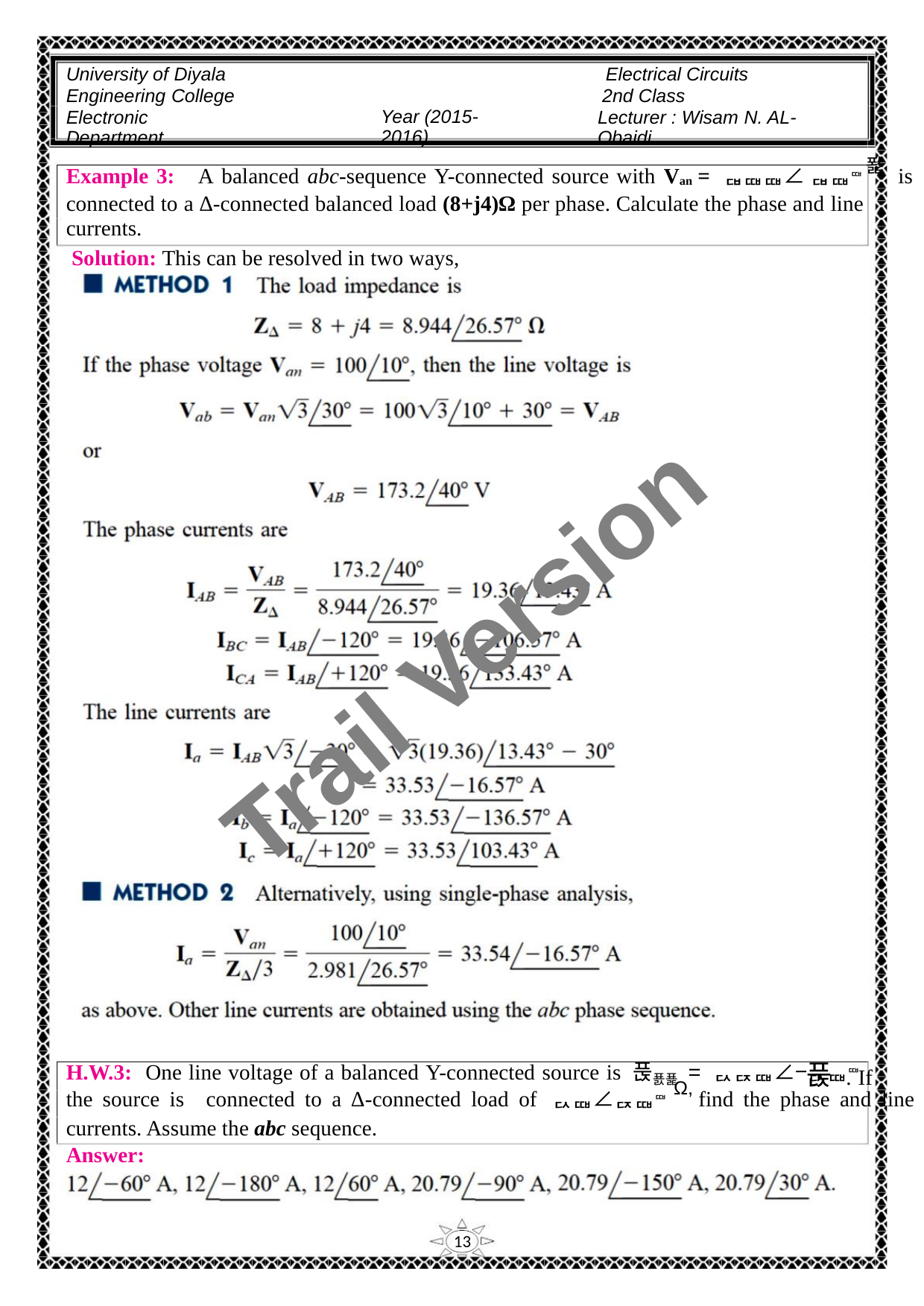

University of Diyala
Engineering College
Electronic Department
Electrical Circuits
2nd Class
Lecturer : Wisam N. AL-Obaidi
Year (2015-2016)
Example 3: A balanced abc-sequence Y-connected source with Van = ퟏퟎퟎ∠ ퟏퟎퟎ 퐕 is
connected to a ∆-connected balanced load (8+j4)Ω per phase. Calculate the phase and line
currents.
Solution: This can be resolved in two ways,
Trail Version
Trail Version
Trail Version
Trail Version
Trail Version
Trail Version
Trail Version
Trail Version
Trail Version
Trail Version
Trail Version
Trail Version
Trail Version
푽 . If
H.W.3: One line voltage of a balanced Y-connected source is 푽푨푩 = ퟐퟒퟎ∠−ퟐퟎퟎ
the source is connected to a ∆-connected load of ퟐퟎ∠ퟒퟎퟎΩ, find the phase and line
currents. Assume the abc sequence.
Answer:
13